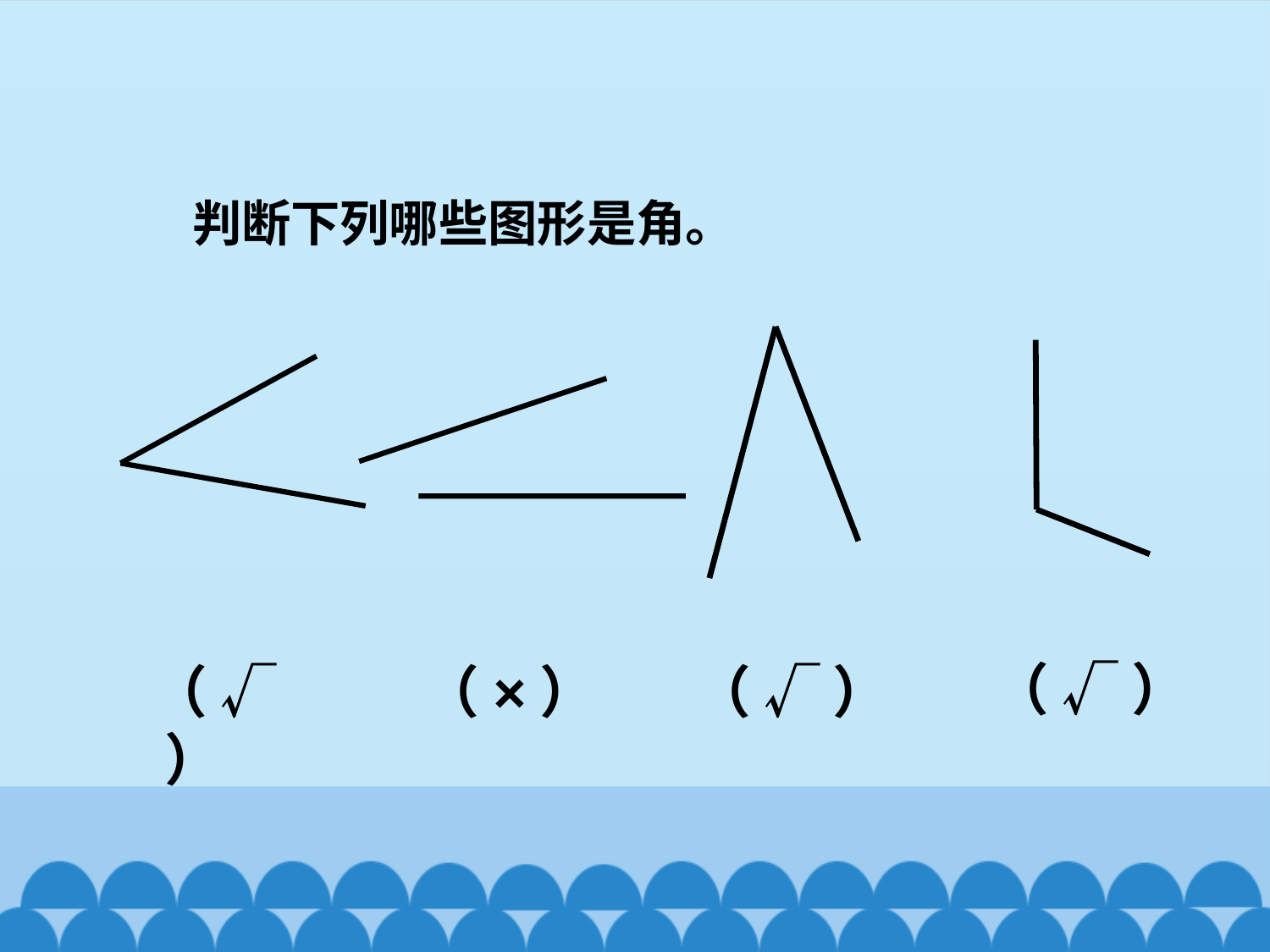

# 判断下列哪些图形是角。

（ √ ）
（ √ ）
（×）
（ √ ）